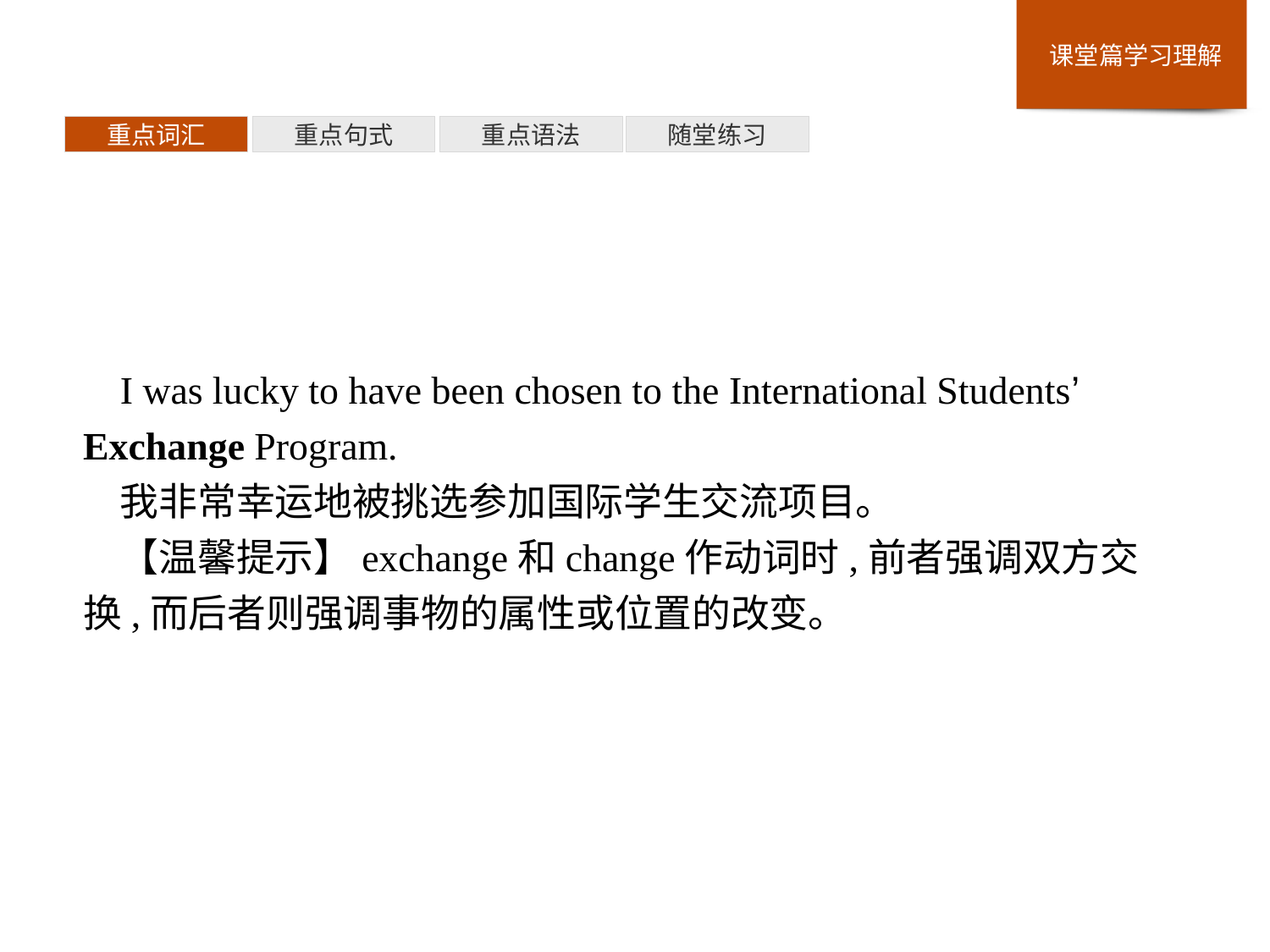

重点词汇
重点句式
重点语法
随堂练习
I was lucky to have been chosen to the International Students’ Exchange Program.
我非常幸运地被挑选参加国际学生交流项目。
【温馨提示】exchange和change作动词时,前者强调双方交换,而后者则强调事物的属性或位置的改变。